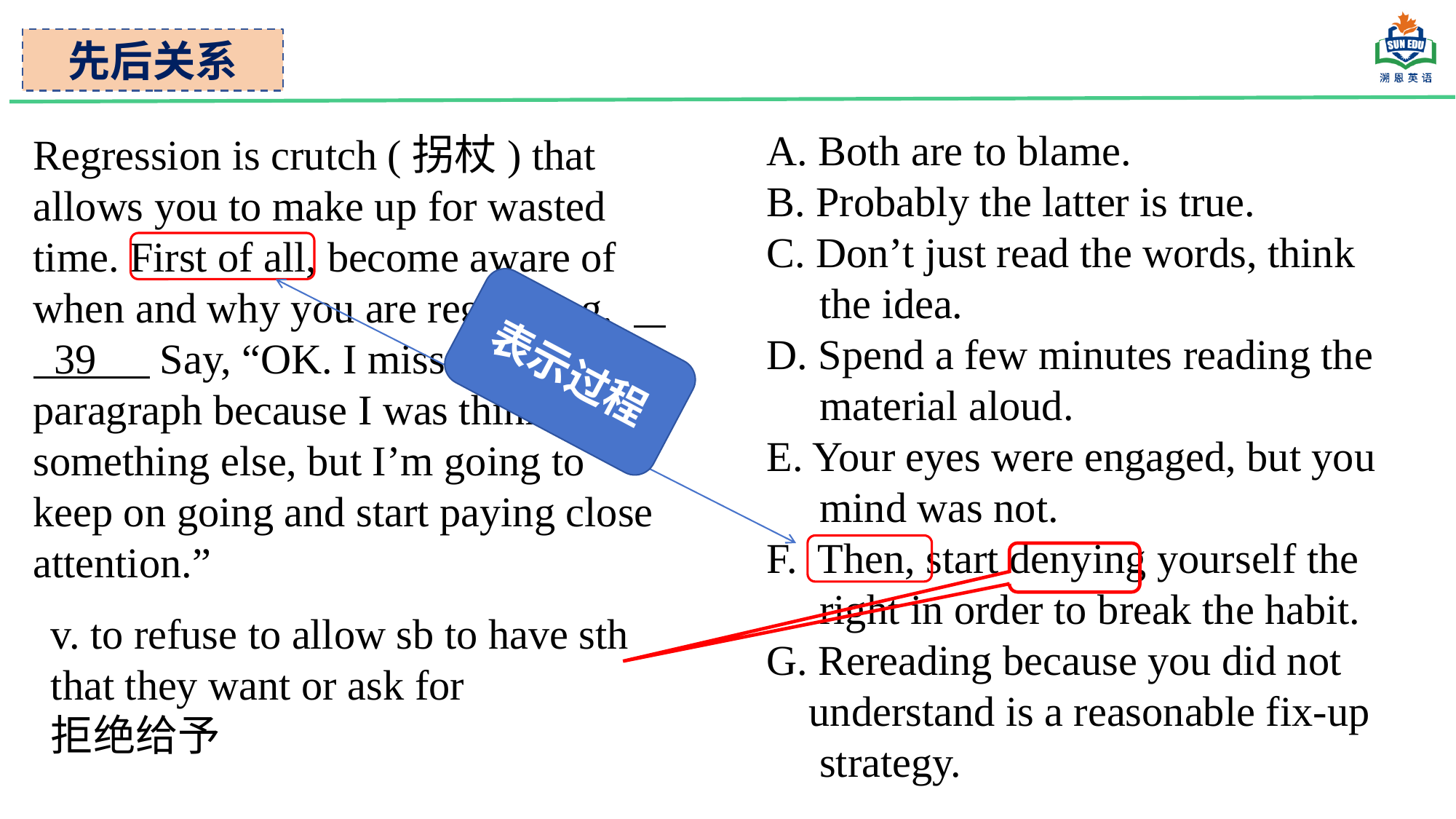

先后关系
A. Both are to blame.
B. Probably the latter is true.
C. Don’t just read the words, think
     the idea.
D. Spend a few minutes reading the
     material aloud.
E. Your eyes were engaged, but you
     mind was not.
F.  Then, start denying yourself the
     right in order to break the habit.
G. Rereading because you did not
    understand is a reasonable fix-up
     strategy.

Regression is crutch (拐杖) that allows you to make up for wasted time. First of all, become aware of when and why you are regressing.        39      Say, “OK. I missed that paragraph because I was thinking of something else, but I’m going to keep on going and start paying close attention.”

表示过程

v. to refuse to allow sb to have sth that they want or ask for
拒绝给予